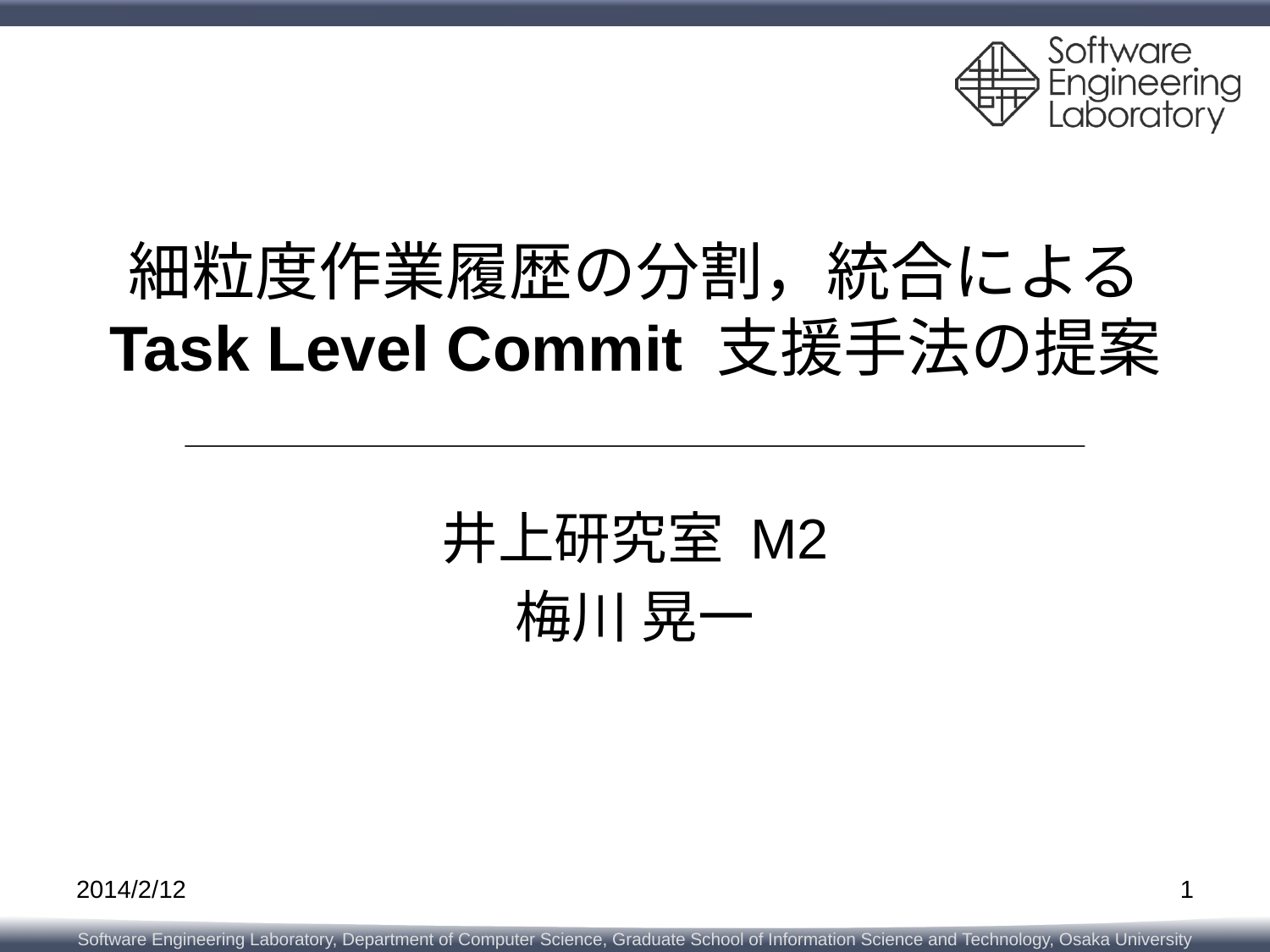

# 細粒度作業履歴の分割，統合による Task Level Commit 支援手法の提案
井上研究室 M2
梅川 晃一
2014/2/12
1